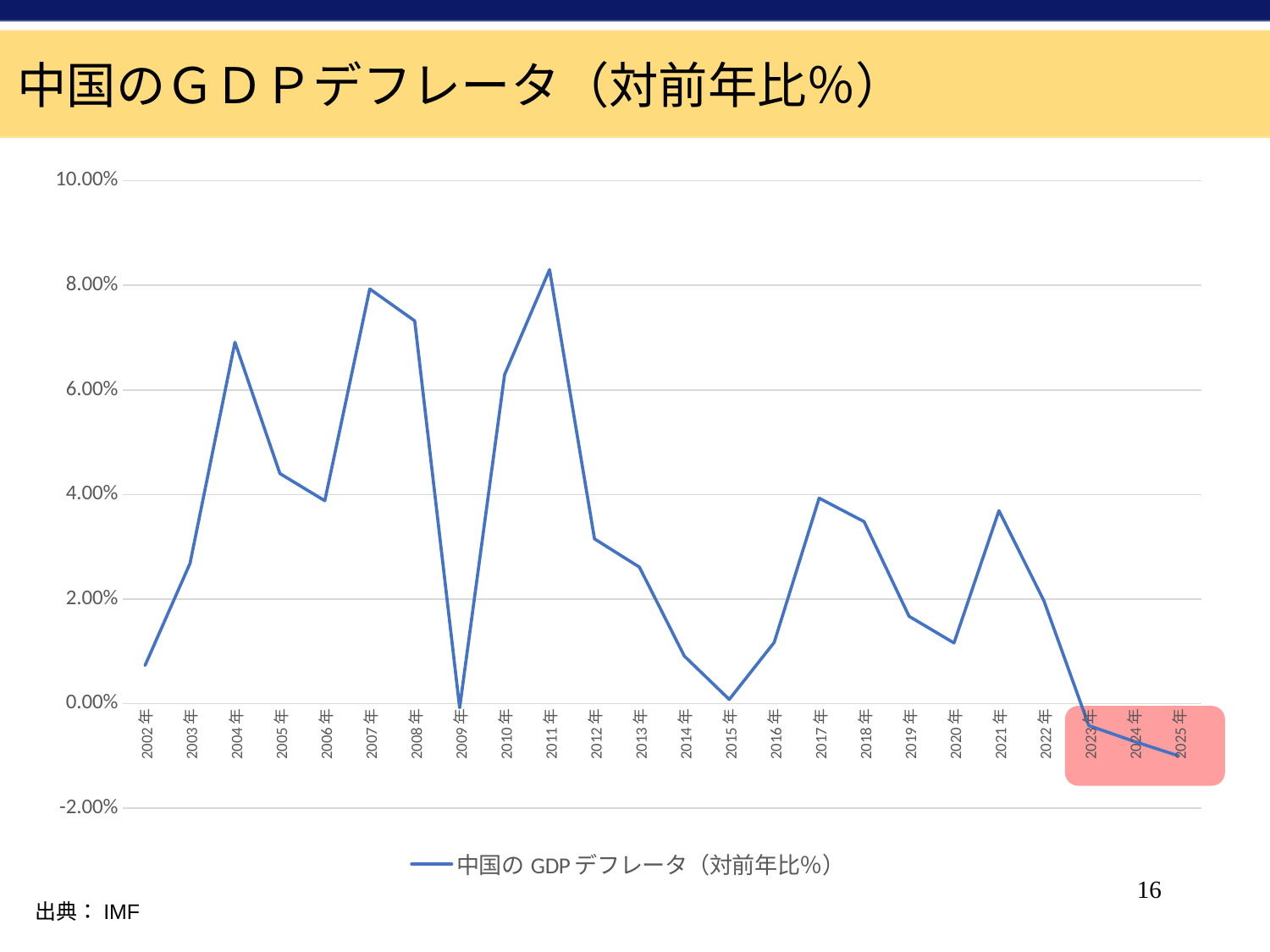

中国のＧＤＰデフレータ（対前年比％）

### Chart

| Category | 中国のGDPデフレータ（対前年比％） |
|---|---|
| 2002年 | 0.0073 |
| 2003年 | 0.0268 |
| 2004年 | 0.0691 |
| 2005年 | 0.044 |
| 2006年 | 0.0388 |
| 2007年 | 0.0793 |
| 2008年 | 0.0732 |
| 2009年 | -0.0008 |
| 2010年 | 0.0629 |
| 2011年 | 0.083 |
| 2012年 | 0.0315 |
| 2013年 | 0.0261 |
| 2014年 | 0.0091 |
| 2015年 | 0.0008 |
| 2016年 | 0.0117 |
| 2017年 | 0.0393 |
| 2018年 | 0.0348 |
| 2019年 | 0.0167 |
| 2020年 | 0.0116 |
| 2021年 | 0.0369 |
| 2022年 | 0.0197 |
| 2023年 | -0.0042 |
| 2024年 | -0.0072 |
| 2025年 | -0.01 |
16
出典：IMF